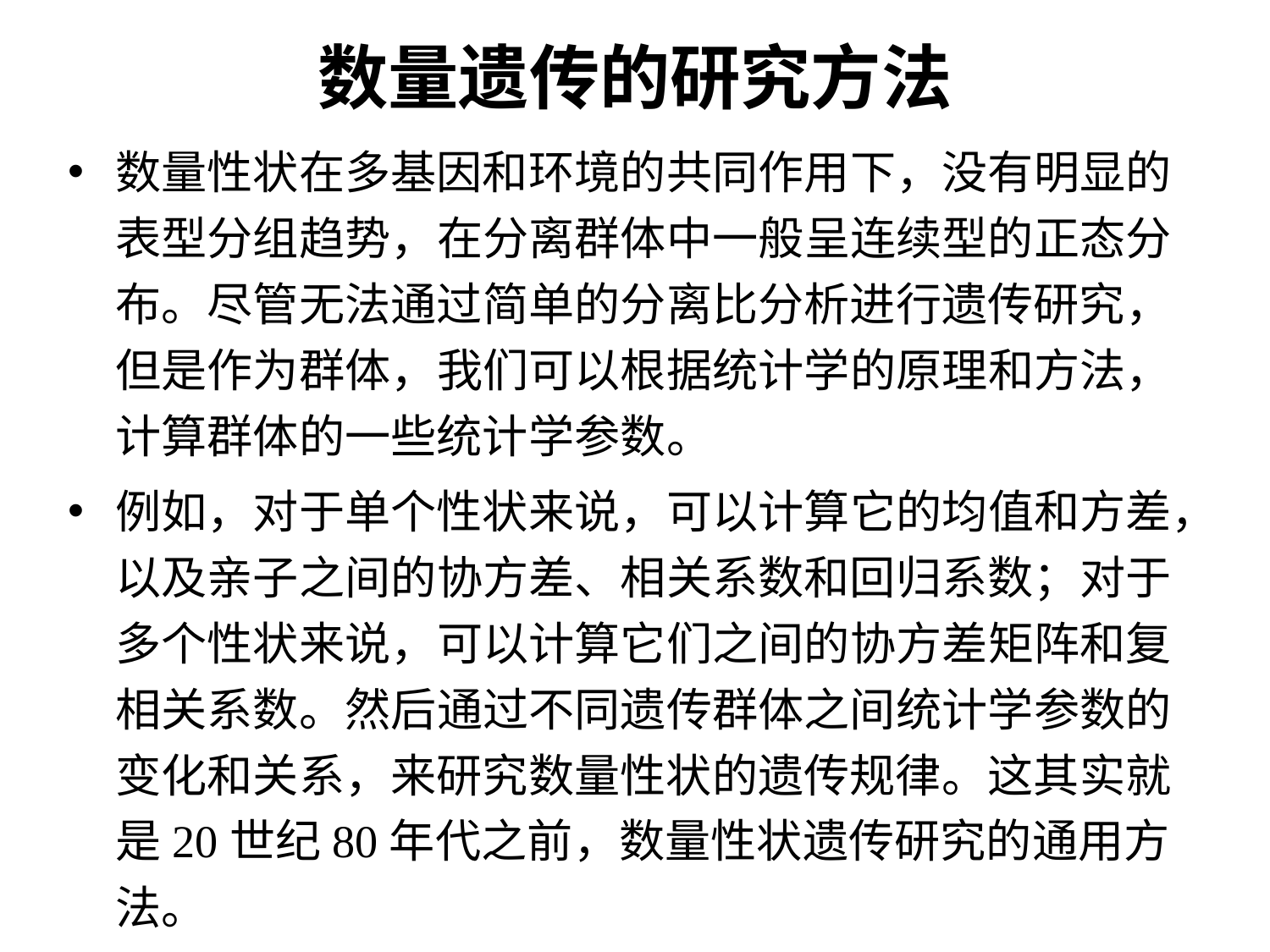

# 数量遗传的研究方法
数量性状在多基因和环境的共同作用下，没有明显的表型分组趋势，在分离群体中一般呈连续型的正态分布。尽管无法通过简单的分离比分析进行遗传研究，但是作为群体，我们可以根据统计学的原理和方法，计算群体的一些统计学参数。
例如，对于单个性状来说，可以计算它的均值和方差，以及亲子之间的协方差、相关系数和回归系数；对于多个性状来说，可以计算它们之间的协方差矩阵和复相关系数。然后通过不同遗传群体之间统计学参数的变化和关系，来研究数量性状的遗传规律。这其实就是20世纪80年代之前，数量性状遗传研究的通用方法。